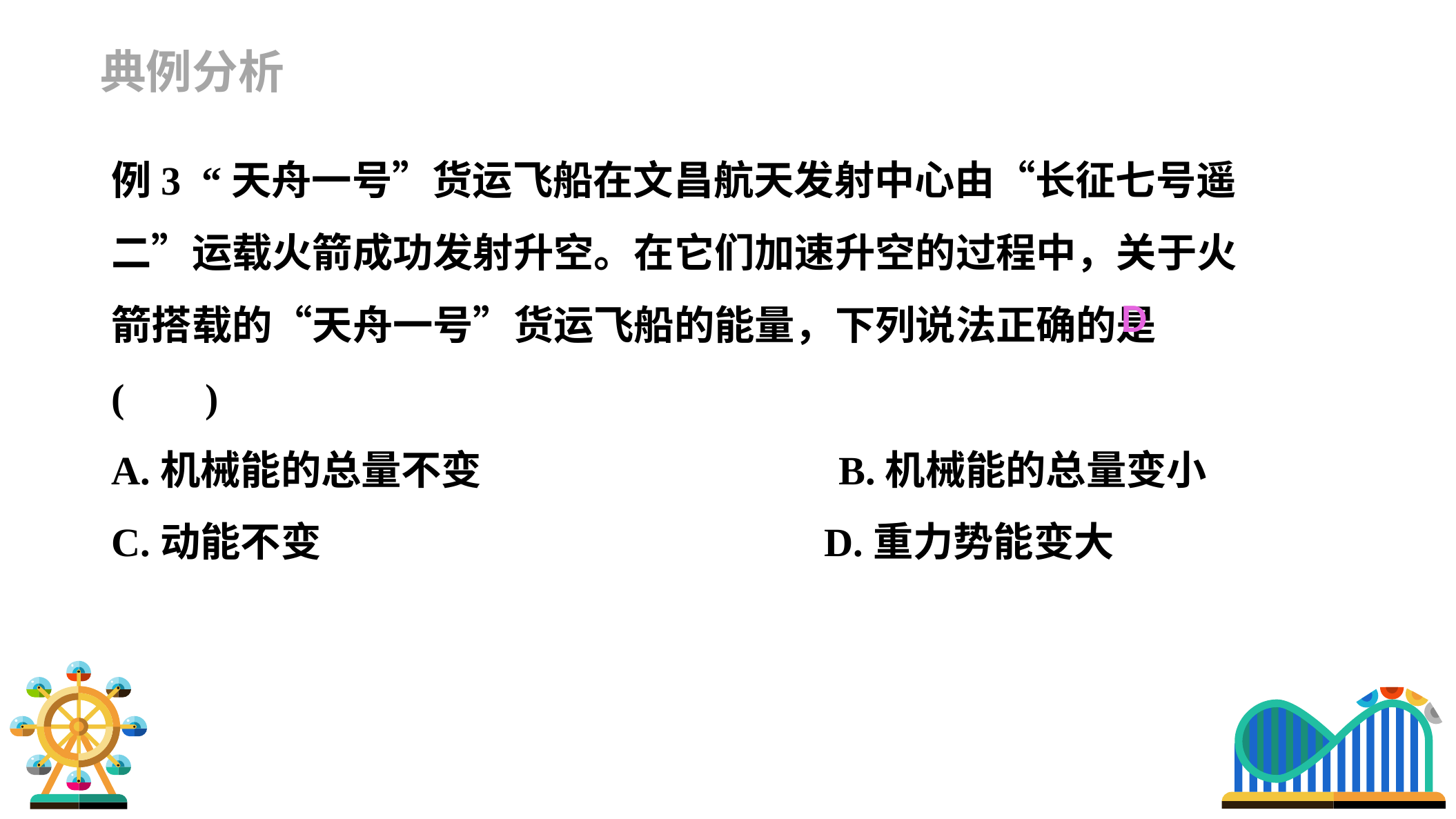

典例分析
例3  “天舟一号”货运飞船在文昌航天发射中心由“长征七号遥二”运载火箭成功发射升空。在它们加速升空的过程中，关于火箭搭载的“天舟一号”货运飞船的能量，下列说法正确的是(        )
A.机械能的总量不变                                      B.机械能的总量变小
C.动能不变                                                      D.重力势能变大
D